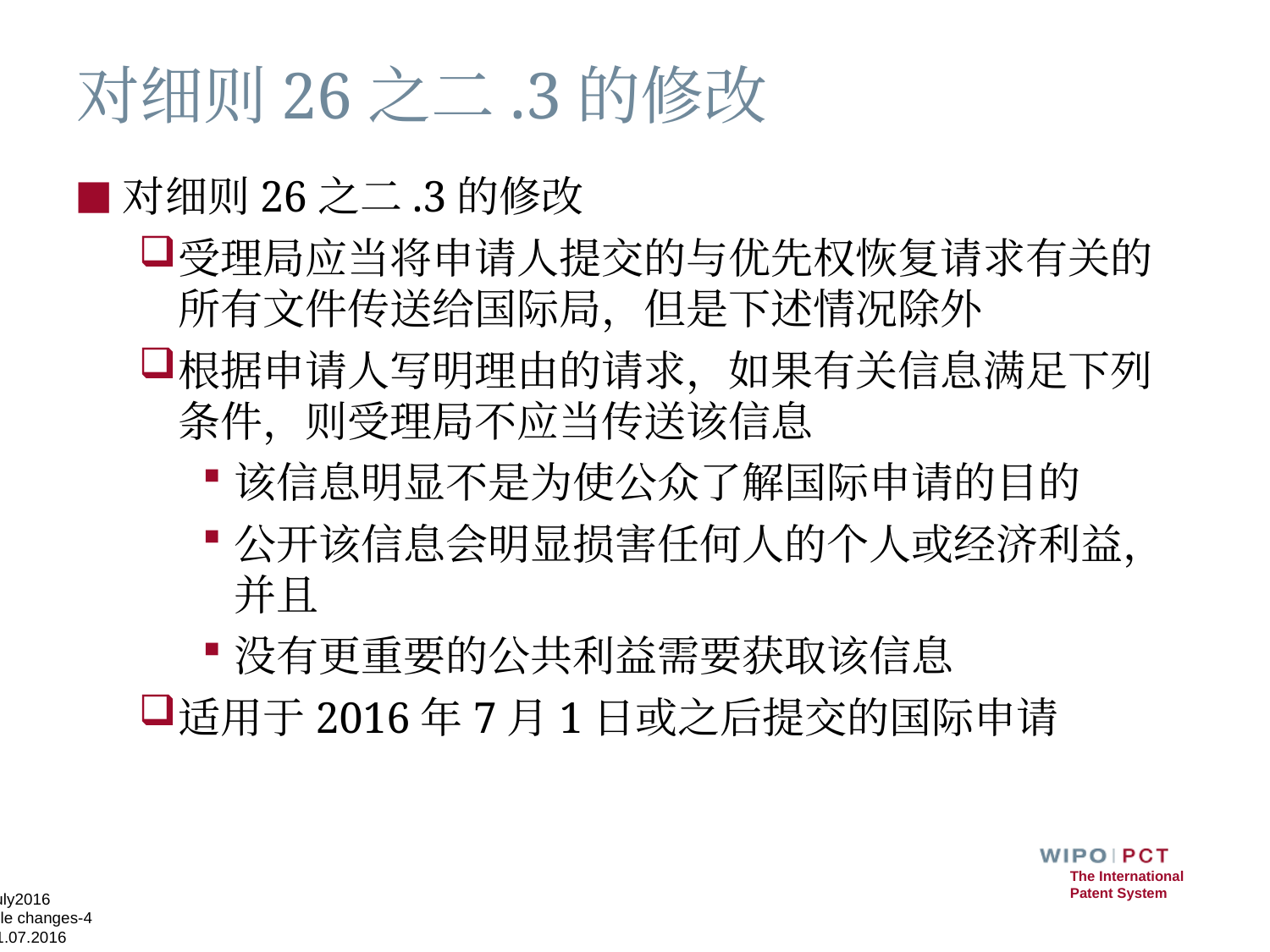

# 对细则26之二.3的修改
对细则26之二.3的修改
受理局应当将申请人提交的与优先权恢复请求有关的所有文件传送给国际局，但是下述情况除外
根据申请人写明理由的请求，如果有关信息满足下列条件，则受理局不应当传送该信息
该信息明显不是为使公众了解国际申请的目的
公开该信息会明显损害任何人的个人或经济利益，并且
没有更重要的公共利益需要获取该信息
适用于2016年7月1日或之后提交的国际申请